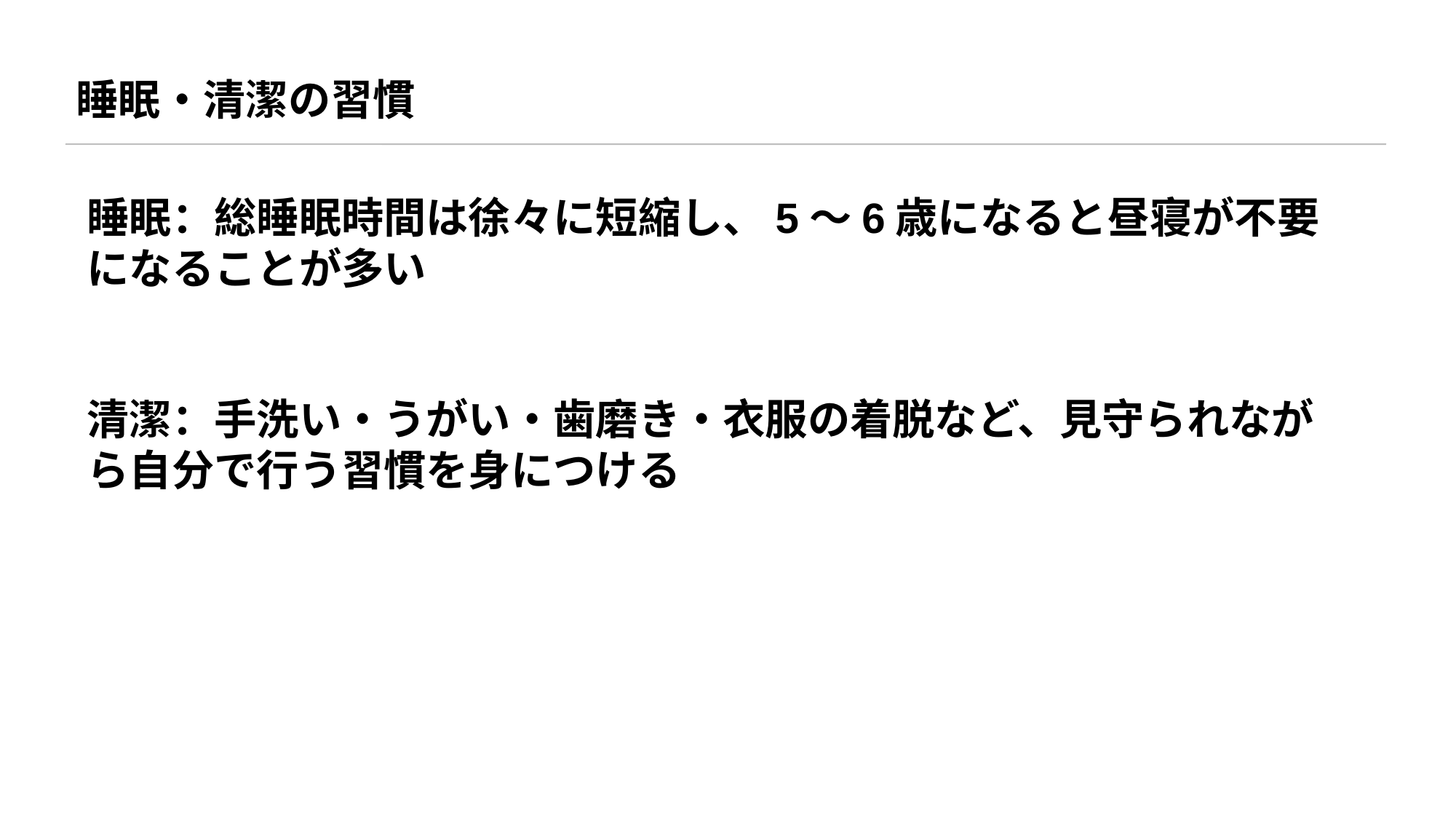

睡眠・清潔の習慣

睡眠：総睡眠時間は徐々に短縮し、5〜6歳になると昼寝が不要になることが多い

清潔：手洗い・うがい・歯磨き・衣服の着脱など、見守られながら自分で行う習慣を身につける